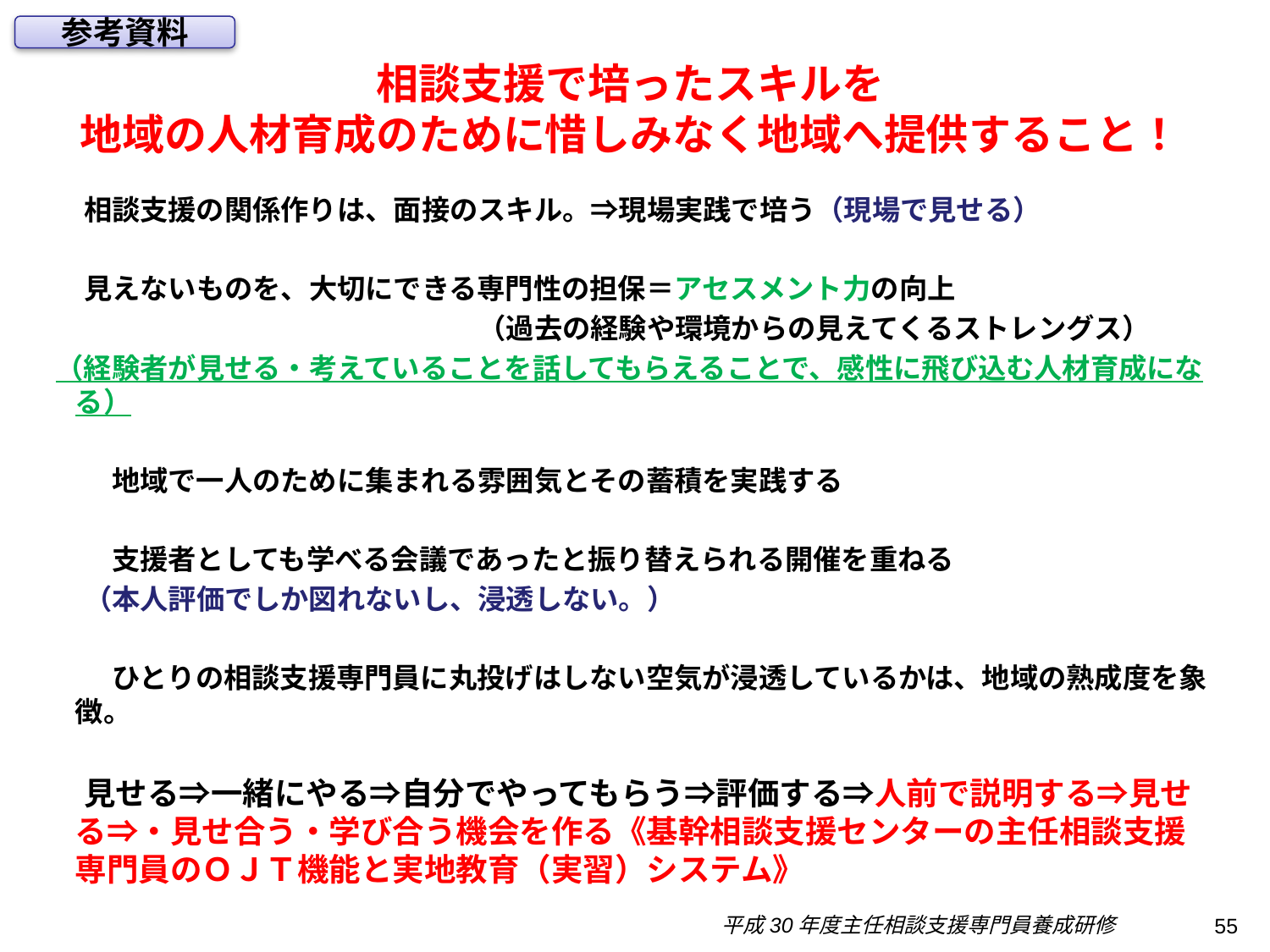

参考資料
# 相談支援で培ったスキルを 地域の人材育成のために惜しみなく地域へ提供すること！
　　相談支援の関係作りは、面接のスキル。⇒現場実践で培う（現場で見せる）

　　見えないものを、大切にできる専門性の担保＝アセスメント力の向上
　　　　　　　　　　　　　　　　（過去の経験や環境からの見えてくるストレングス）
　（経験者が見せる・考えていることを話してもらえることで、感性に飛び込む人材育成になる）

　　　地域で一人のために集まれる雰囲気とその蓄積を実践する

　　　支援者としても学べる会議であったと振り替えられる開催を重ねる
　　（本人評価でしか図れないし、浸透しない。）

　　　ひとりの相談支援専門員に丸投げはしない空気が浸透しているかは、地域の熟成度を象徴。

　　見せる⇒一緒にやる⇒自分でやってもらう⇒評価する⇒人前で説明する⇒見せる⇒・見せ合う・学び合う機会を作る《基幹相談支援センターの主任相談支援専門員のＯＪＴ機能と実地教育（実習）システム》
55
平成30年度主任相談支援専門員養成研修